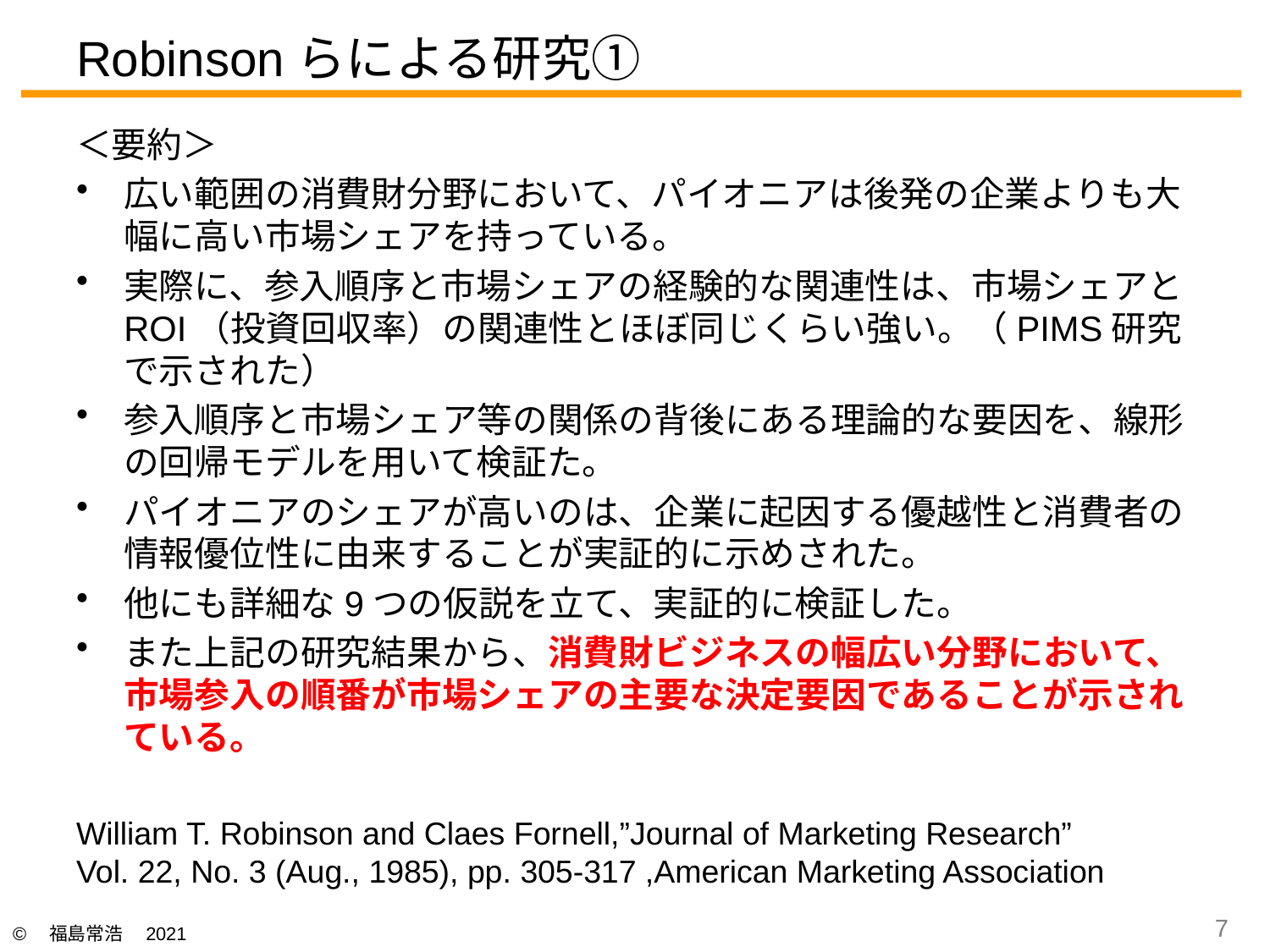

# Robinsonらによる研究①
＜要約＞
広い範囲の消費財分野において、パイオニアは後発の企業よりも大幅に高い市場シェアを持っている。
実際に、参入順序と市場シェアの経験的な関連性は、市場シェアとROI（投資回収率）の関連性とほぼ同じくらい強い。（PIMS研究で示された）
参入順序と市場シェア等の関係の背後にある理論的な要因を、線形の回帰モデルを用いて検証た。
パイオニアのシェアが高いのは、企業に起因する優越性と消費者の情報優位性に由来することが実証的に示めされた。
他にも詳細な9つの仮説を立て、実証的に検証した。
また上記の研究結果から、消費財ビジネスの幅広い分野において、市場参入の順番が市場シェアの主要な決定要因であることが示されている。

William T. Robinson and Claes Fornell,”Journal of Marketing Research”
Vol. 22, No. 3 (Aug., 1985), pp. 305-317 ,American Marketing Association

In a broad cross section of consumer goods businesses, market pioneers generally have substantially higher market shares than late entrants. In fact, the empirical association between order of entry and market share is almost as strong as the association between market share and return on investment. The authors examine theoretical sources behind this relationship. The empirical results suggest that the higher pioneer shares are derived from firm-based superiority as well as from consumer information advantages. Nine hypotheses are developed and tested empirically. The results also indicate that order of market entry is a major determinant of market share. Sources of Market Pioneer Advantages in Consumer Goods Industries

7